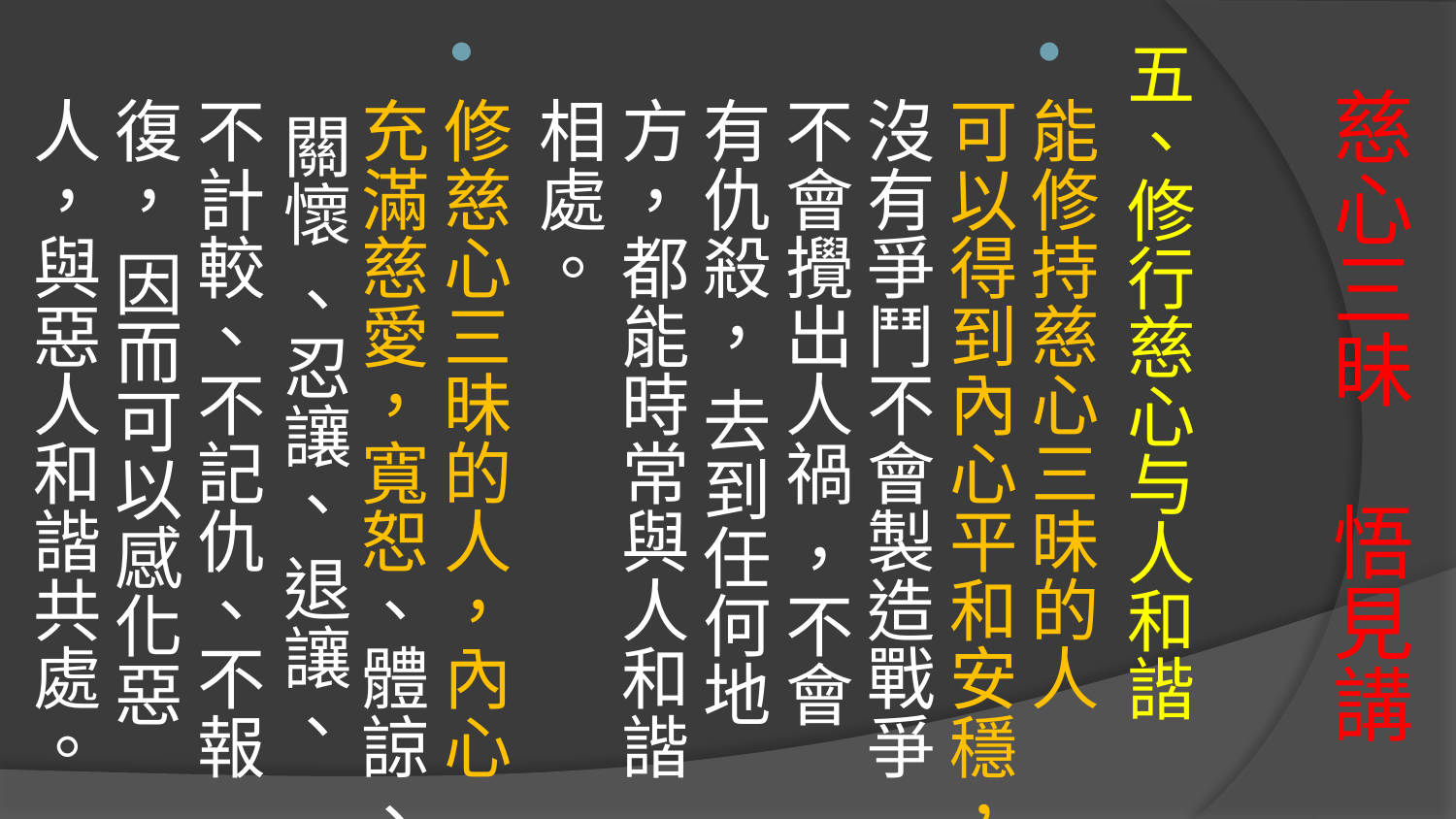

五、修行慈心与人和諧
能修持慈心三昧的人 可以得到內心平和安穩，沒有爭鬥不會製造戰爭 不會攪出人禍 ，不會有仇殺， 去到任何地方，都能時常與人和諧相處。
修慈心三昧的人，內心充滿慈愛，寬恕、體諒、 關懷 、忍讓、 退讓、不計較、不記仇、不報復， 因而可以感化惡人，與惡人和諧共處。
# 慈心三昧     悟見講